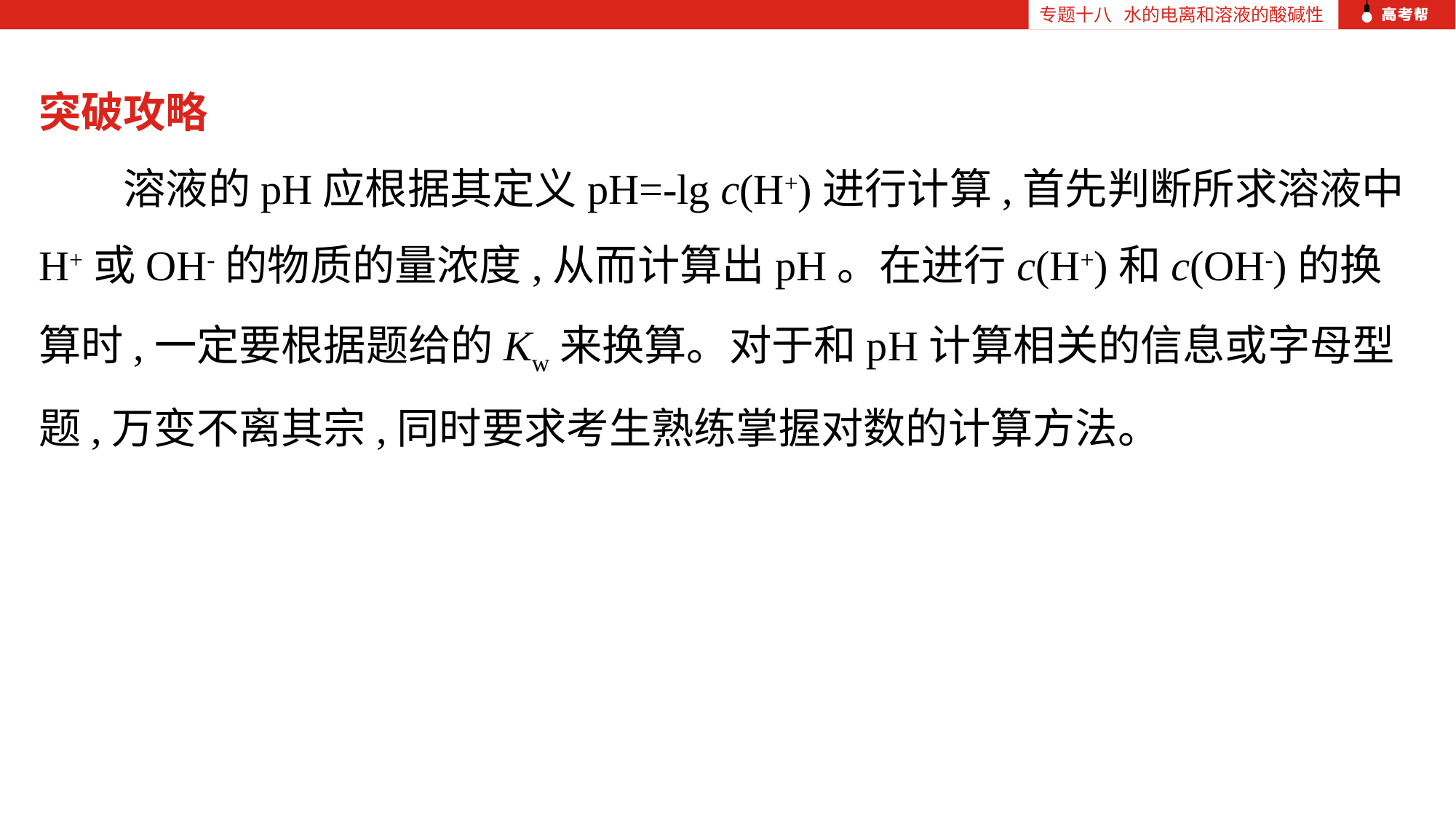

专题十八   水的电离和溶液的酸碱性

突破攻略
　　溶液的pH应根据其定义pH=-lg c(H+)进行计算,首先判断所求溶液中H+或OH-的物质的量浓度,从而计算出pH。在进行c(H+)和c(OH-)的换算时,一定要根据题给的Kw来换算。对于和pH计算相关的信息或字母型题,万变不离其宗,同时要求考生熟练掌握对数的计算方法。